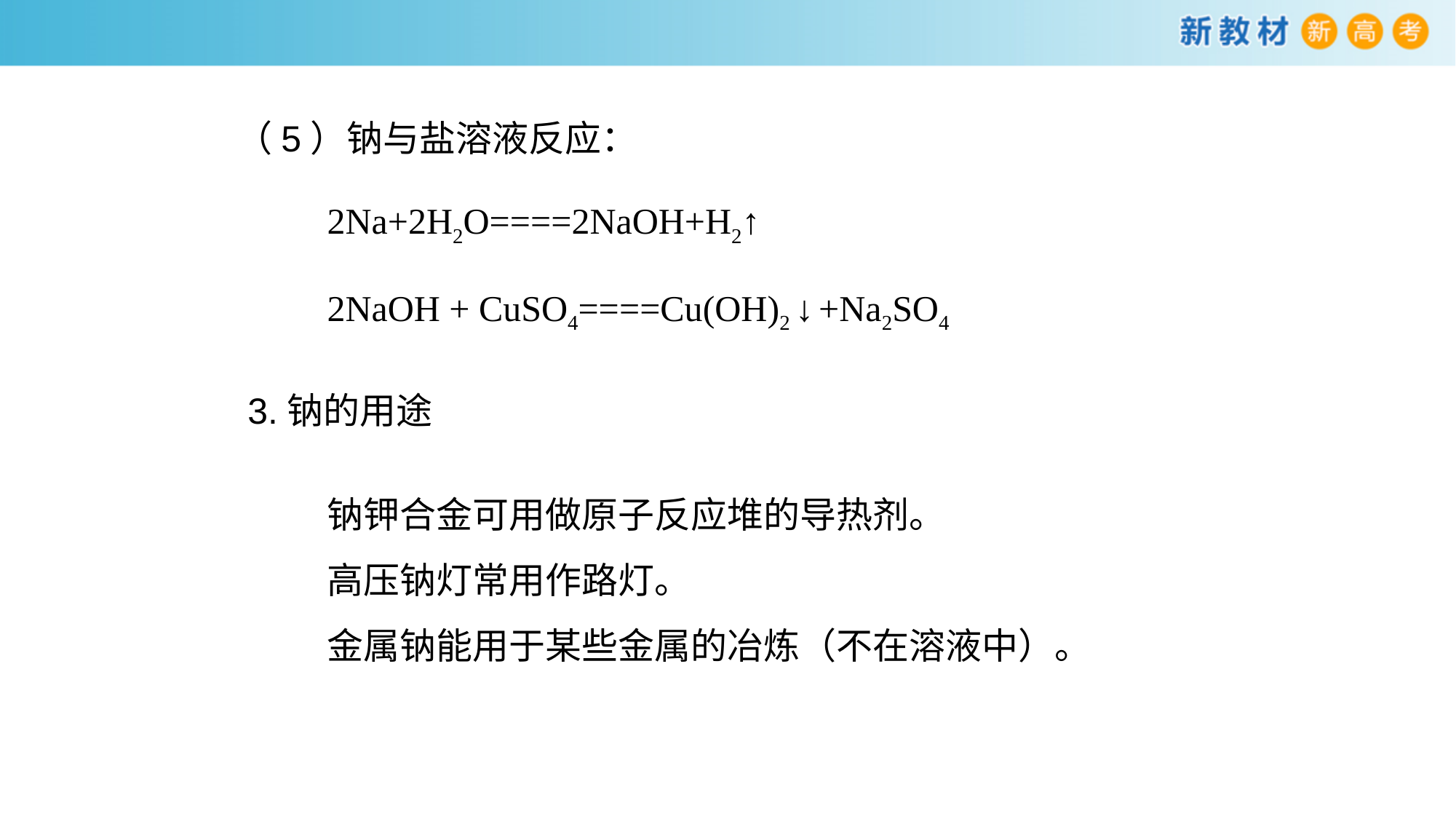

（5）钠与盐溶液反应：
2Na+2H2O====2NaOH+H2↑
学
2NaOH + CuSO4====Cu(OH)2 ↓ +Na2SO4
3.钠的用途
钠钾合金可用做原子反应堆的导热剂。
高压钠灯常用作路灯。
金属钠能用于某些金属的冶炼（不在溶液中）。